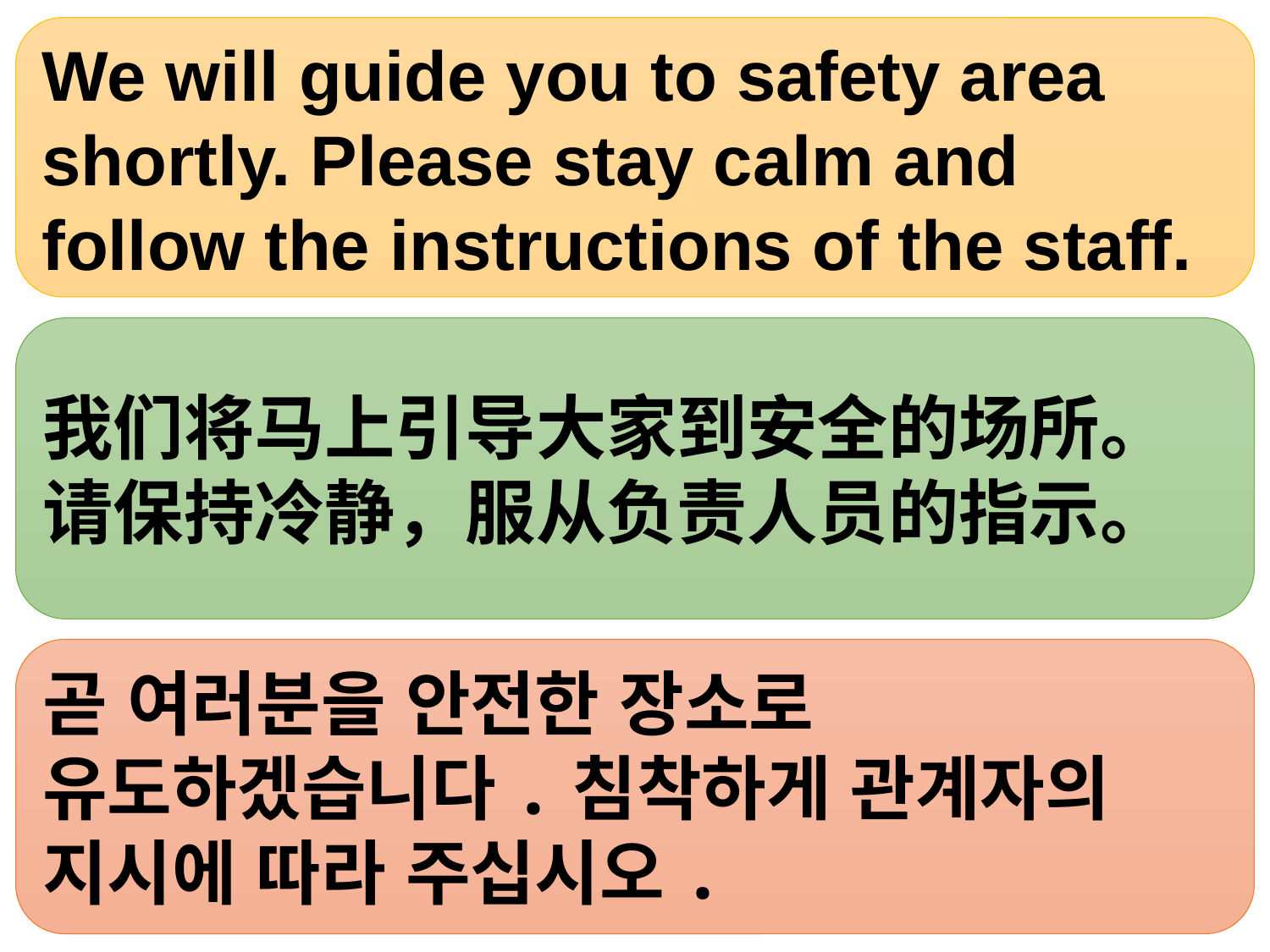

We will guide you to safety area shortly. Please stay calm and follow the instructions of the staff.
我们将马上引导大家到安全的场所。请保持冷静，服从负责人员的指示。
곧 여러분을 안전한 장소로 유도하겠습니다.침착하게 관계자의 지시에 따라 주십시오.